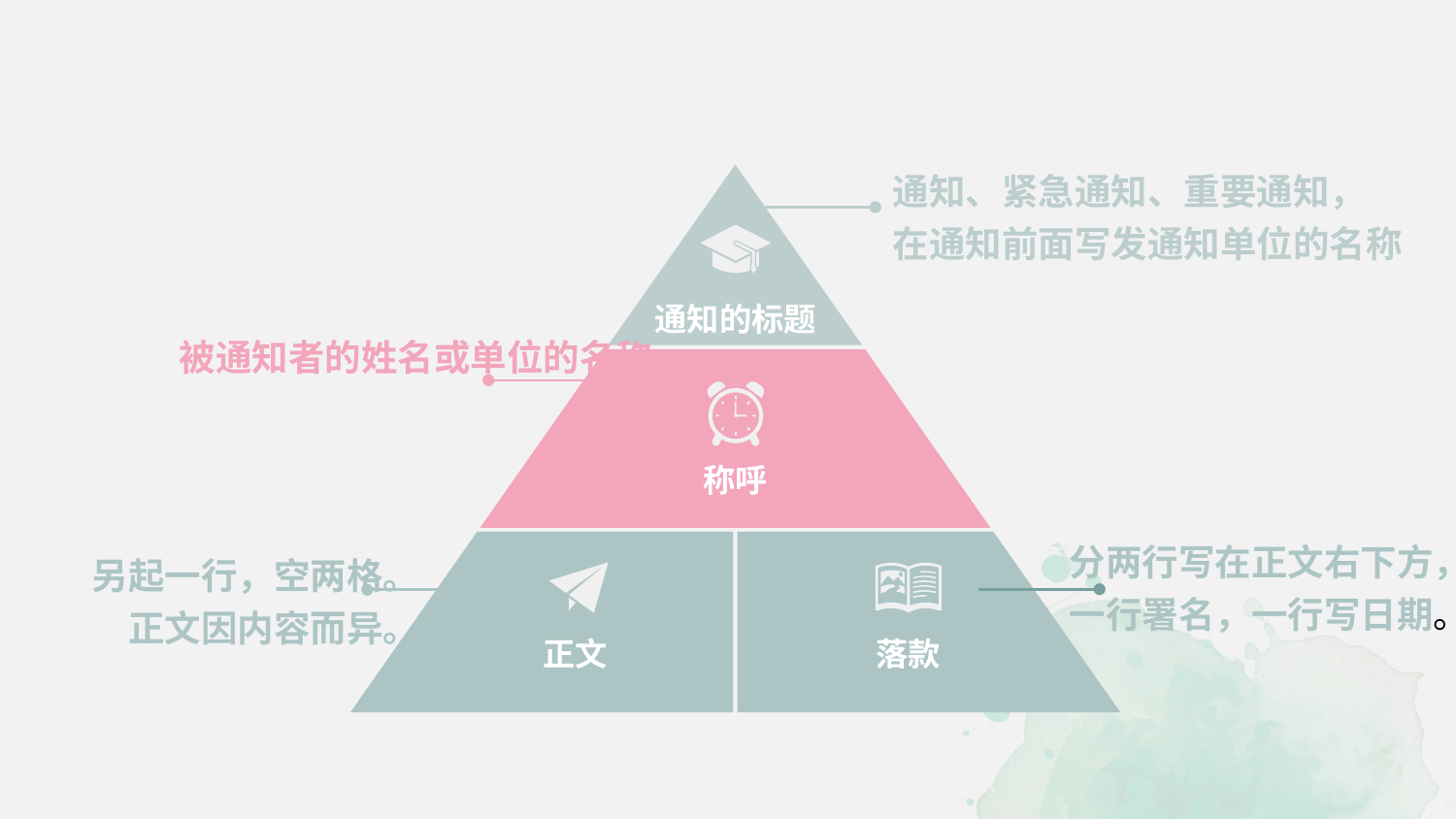

通知、紧急通知、重要通知，
在通知前面写发通知单位的名称

通知的标题
被通知者的姓名或单位的名称

称呼
分两行写在正文右下方，
一行署名，一行写日期。

落款

另起一行，空两格。
正文因内容而异。

正文